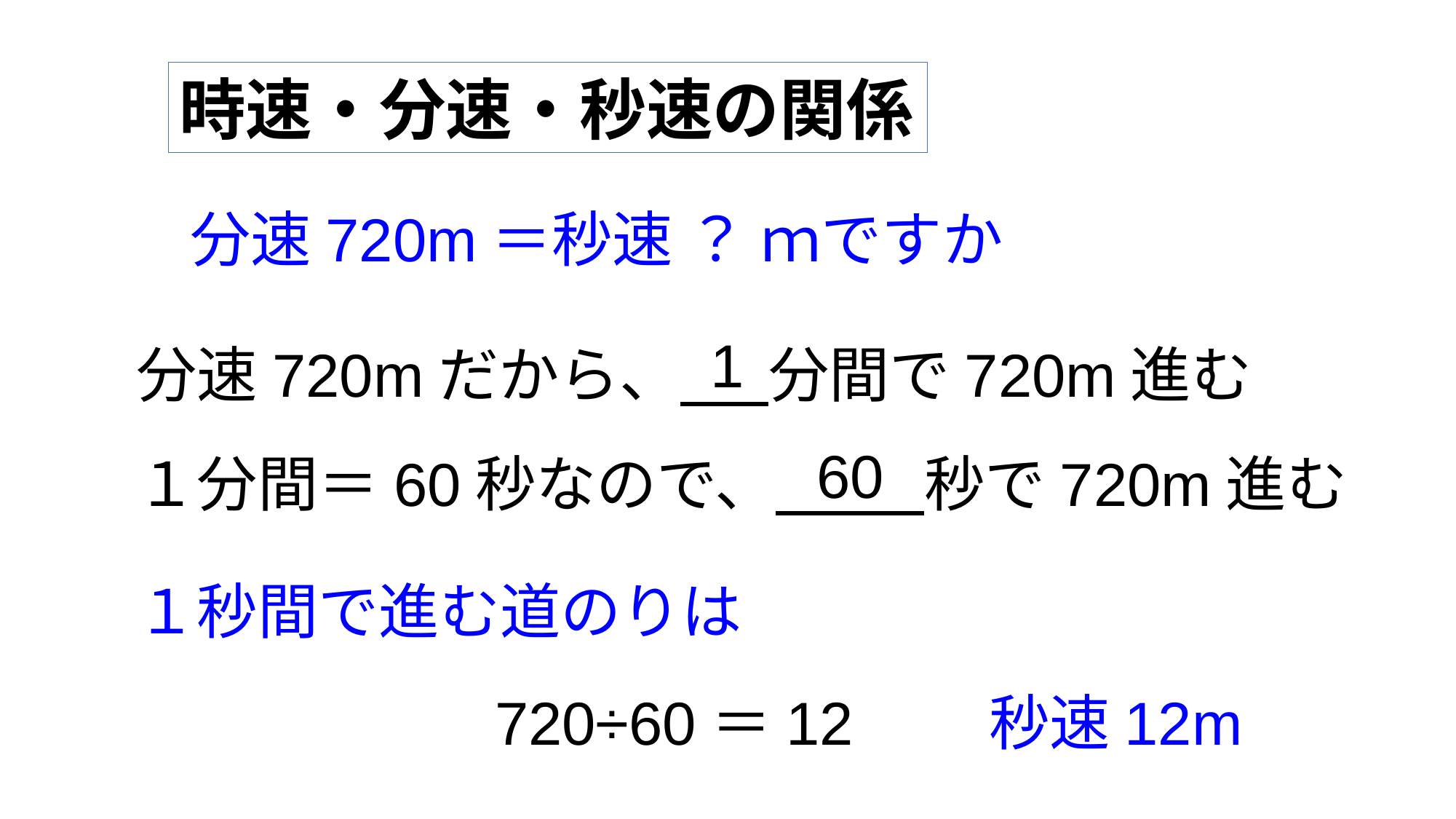

時速・分速・秒速の関係
分速720m＝秒速 ？ ｍですか
分速720mだから、　  分間で720m進む
１分間＝60秒なので、 　　 秒で720m進む
1
60
１秒間で進む道のりは
720÷60＝12　　秒速12m